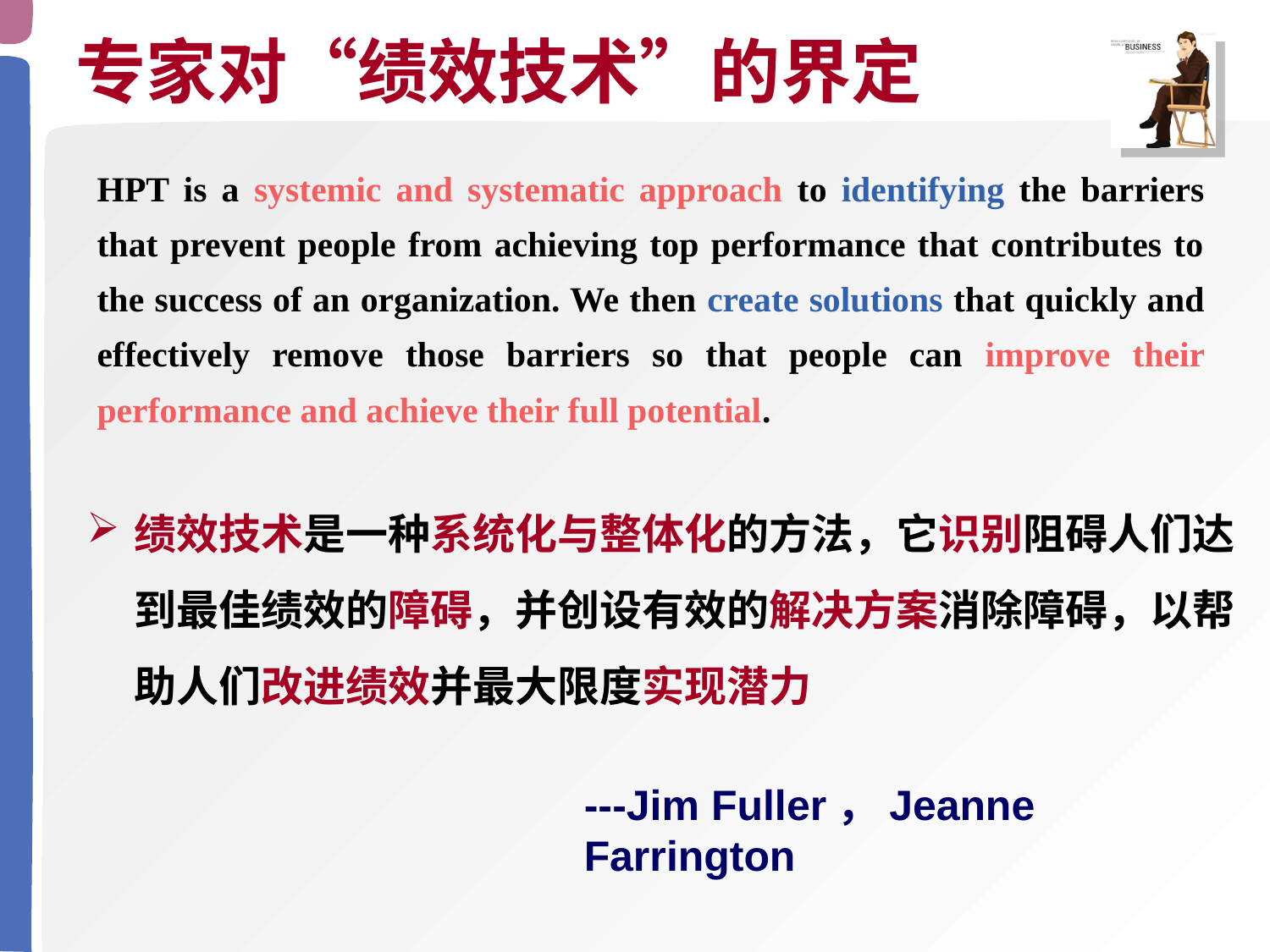

专家对“绩效技术”的界定
HPT is a systemic and systematic approach to identifying the barriers that prevent people from achieving top performance that contributes to the success of an organization. We then create solutions that quickly and effectively remove those barriers so that people can improve their performance and achieve their full potential.

绩效技术是一种系统化与整体化的方法，它识别阻碍人们达到最佳绩效的障碍，并创设有效的解决方案消除障碍，以帮助人们改进绩效并最大限度实现潜力
---Jim Fuller，Jeanne Farrington